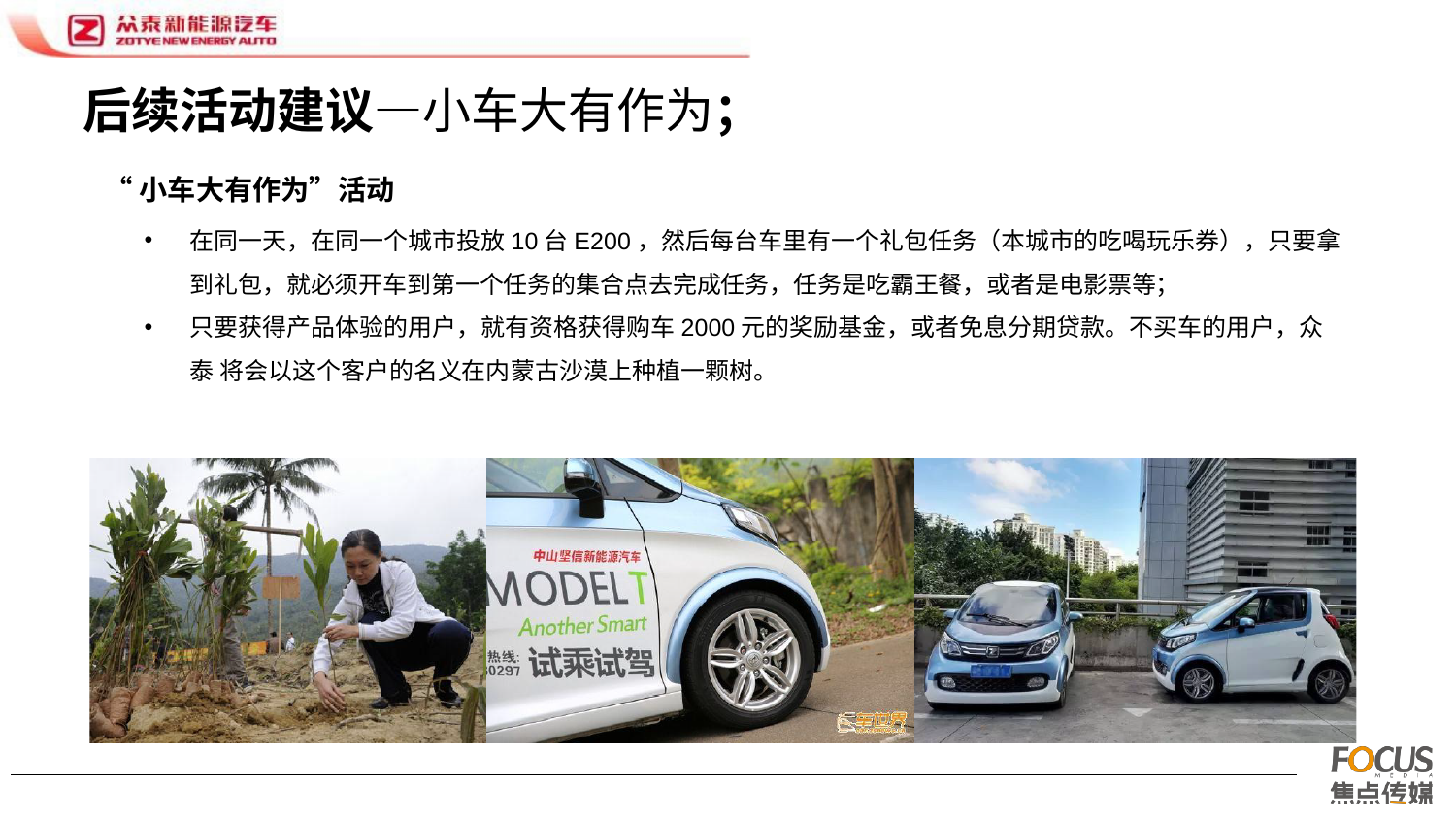

# 后续活动建议—小车大有作为；
“小车大有作为”活动
在同一天，在同一个城市投放10台E200，然后每台车里有一个礼包任务（本城市的吃喝玩乐券），只要拿
到礼包，就必须开车到第一个任务的集合点去完成任务，任务是吃霸王餐，或者是电影票等；
只要获得产品体验的用户，就有资格获得购车2000元的奖励基金，或者免息分期贷款。不买车的用户，众泰 将会以这个客户的名义在内蒙古沙漠上种植一颗树。